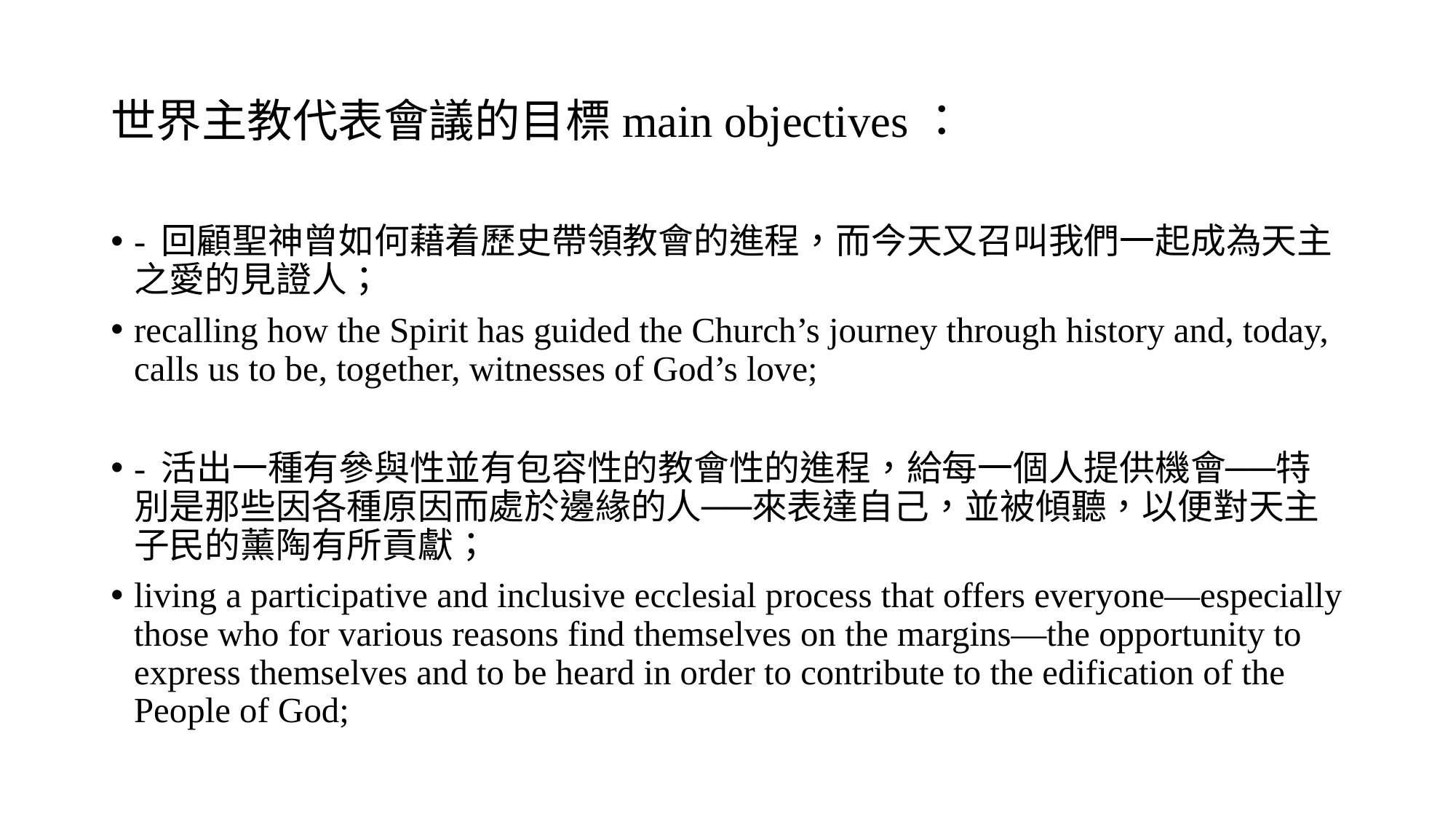

# 世界主教代表會議的目標main objectives：
- 回顧聖神曾如何藉着歷史帶領教會的進程，而今天又召叫我們一起成為天主之愛的見證人；
recalling how the Spirit has guided the Church’s journey through history and, today, calls us to be, together, witnesses of God’s love;

- 活出一種有參與性並有包容性的教會性的進程，給每一個人提供機會──特別是那些因各種原因而處於邊緣的人──來表達自己，並被傾聽，以便對天主子民的薰陶有所貢獻；
living a participative and inclusive ecclesial process that offers everyone—especially those who for various reasons find themselves on the margins—the opportunity to express themselves and to be heard in order to contribute to the edification of the People of God;